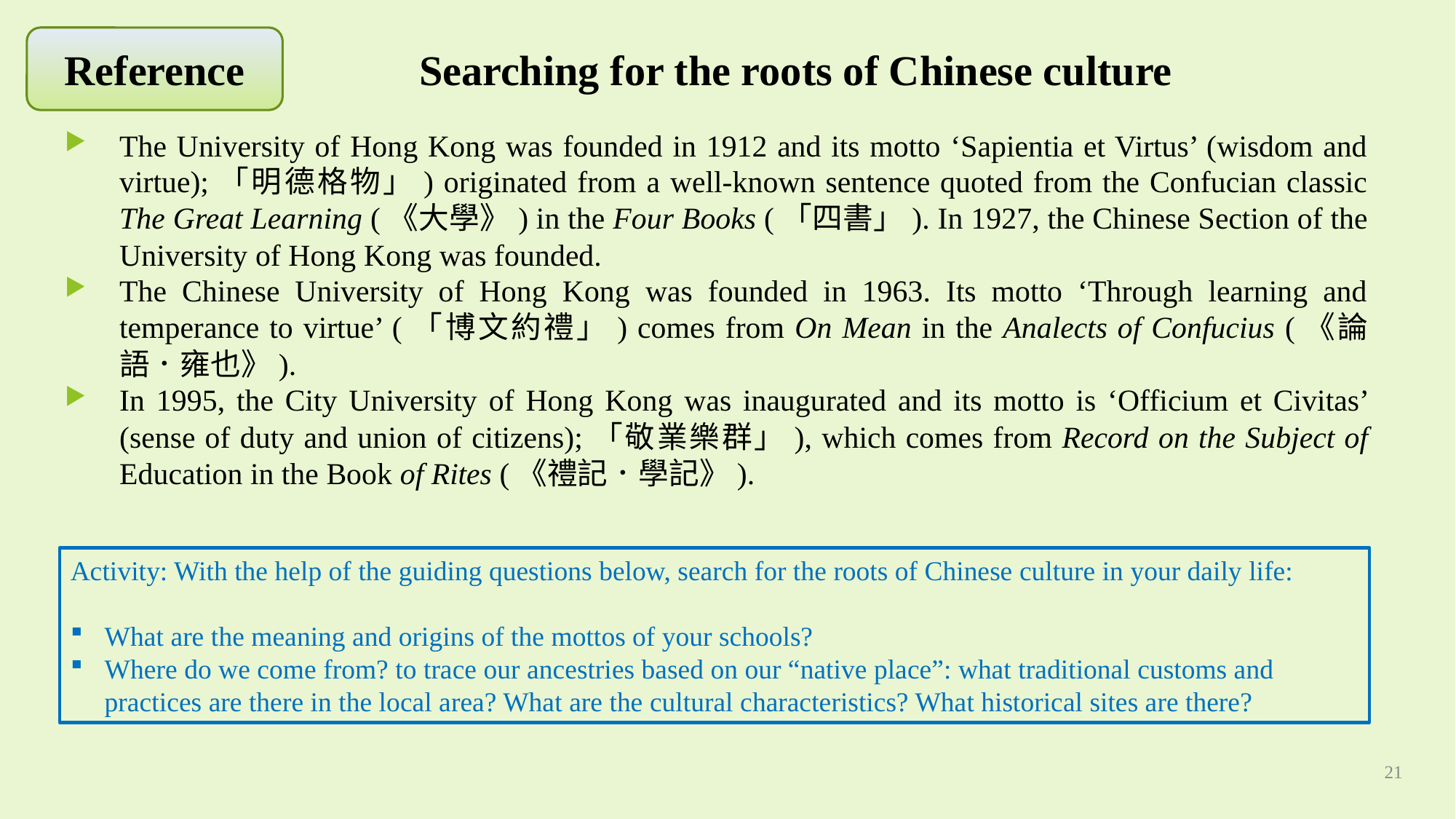

Reference
Searching for the roots of Chinese culture
The University of Hong Kong was founded in 1912 and its motto ‘Sapientia et Virtus’ (wisdom and virtue);「明德格物」) originated from a well-known sentence quoted from the Confucian classic The Great Learning (《大學》) in the Four Books (「四書」). In 1927, the Chinese Section of the University of Hong Kong was founded.
The Chinese University of Hong Kong was founded in 1963. Its motto ‘Through learning and temperance to virtue’ (「博文約禮」) comes from On Mean in the Analects of Confucius (《論語．雍也》).
In 1995, the City University of Hong Kong was inaugurated and its motto is ‘Officium et Civitas’ (sense of duty and union of citizens);「敬業樂群」), which comes from Record on the Subject of Education in the Book of Rites (《禮記．學記》).
Activity: With the help of the guiding questions below, search for the roots of Chinese culture in your daily life:

What are the meaning and origins of the mottos of your schools?
Where do we come from? to trace our ancestries based on our “native place”: what traditional customs and practices are there in the local area? What are the cultural characteristics? What historical sites are there?
21